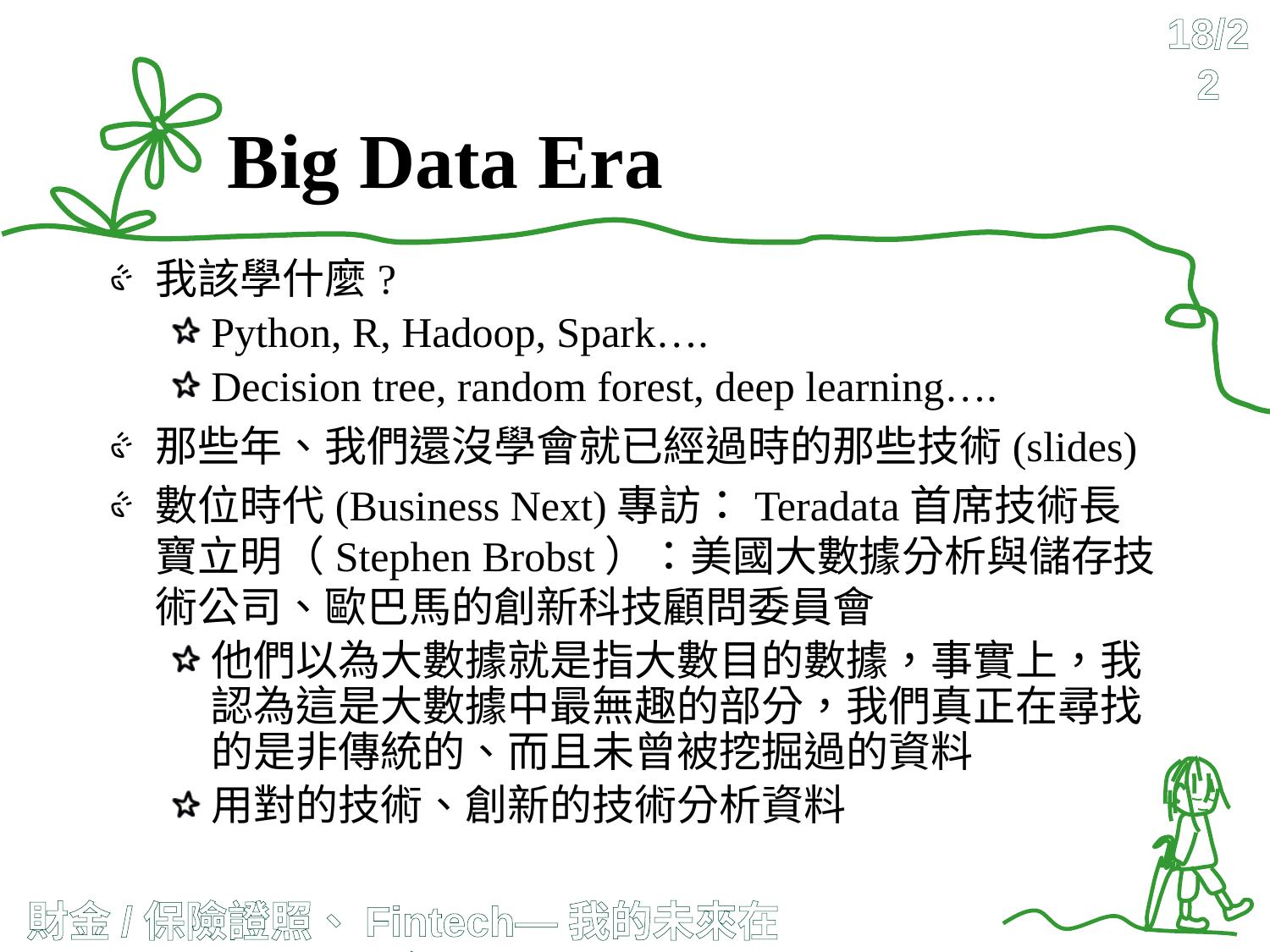

18/22
# Big Data Era
我該學什麼?
Python, R, Hadoop, Spark….
Decision tree, random forest, deep learning….
那些年、我們還沒學會就已經過時的那些技術(slides)
數位時代(Business Next)專訪：Teradata首席技術長寶立明（Stephen Brobst）：美國大數據分析與儲存技術公司、歐巴馬的創新科技顧問委員會
他們以為大數據就是指大數目的數據，事實上，我認為這是大數據中最無趣的部分，我們真正在尋找的是非傳統的、而且未曾被挖掘過的資料
用對的技術、創新的技術分析資料
財金/保險證照、Fintech—我的未來在哪裡